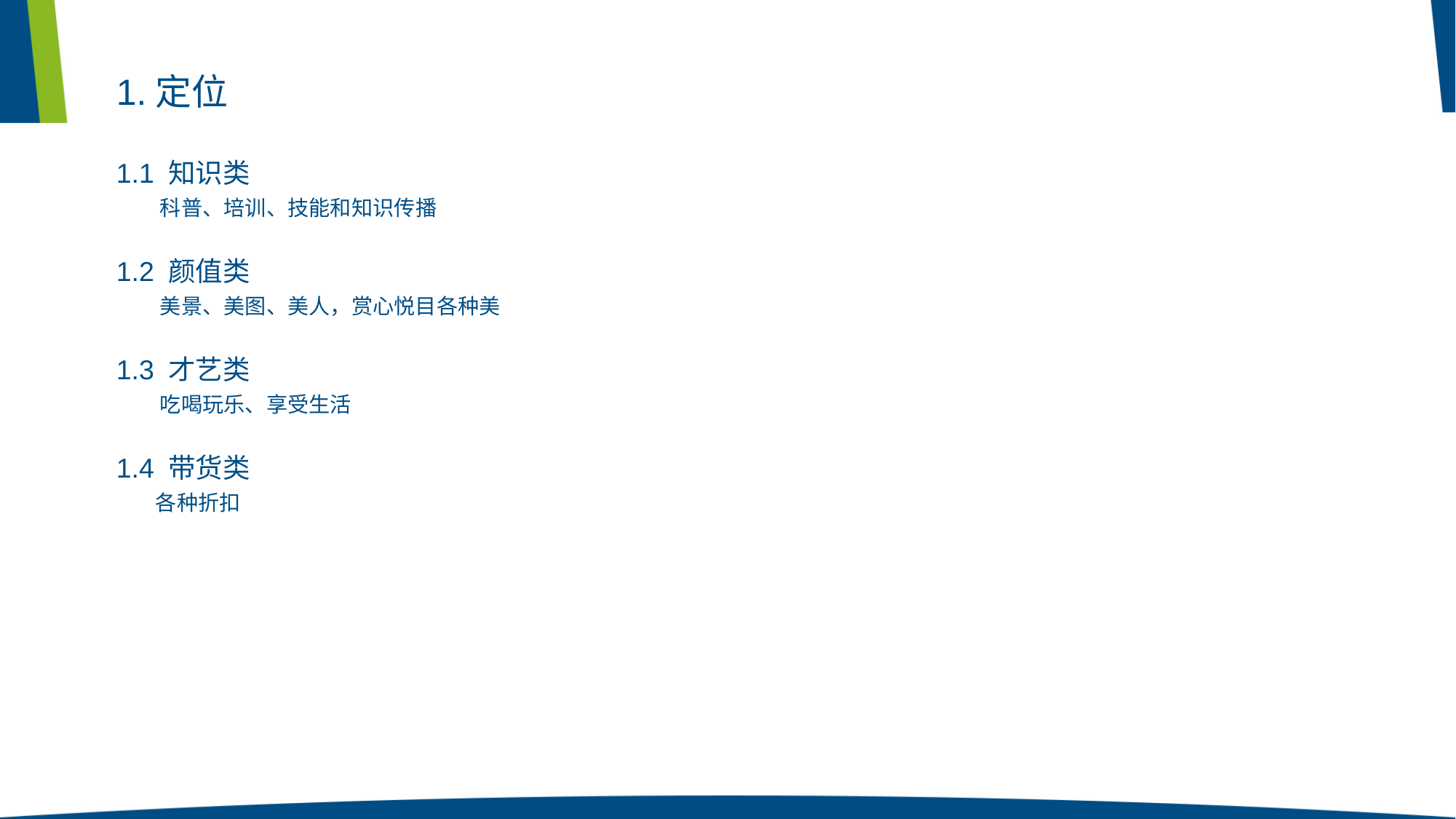

1.定位

1.1 知识类
      科普、培训、技能和知识传播

1.2 颜值类
      美景、美图、美人，赏心悦目各种美

1.3 才艺类
      吃喝玩乐、享受生活

1.4 带货类
      各种折扣